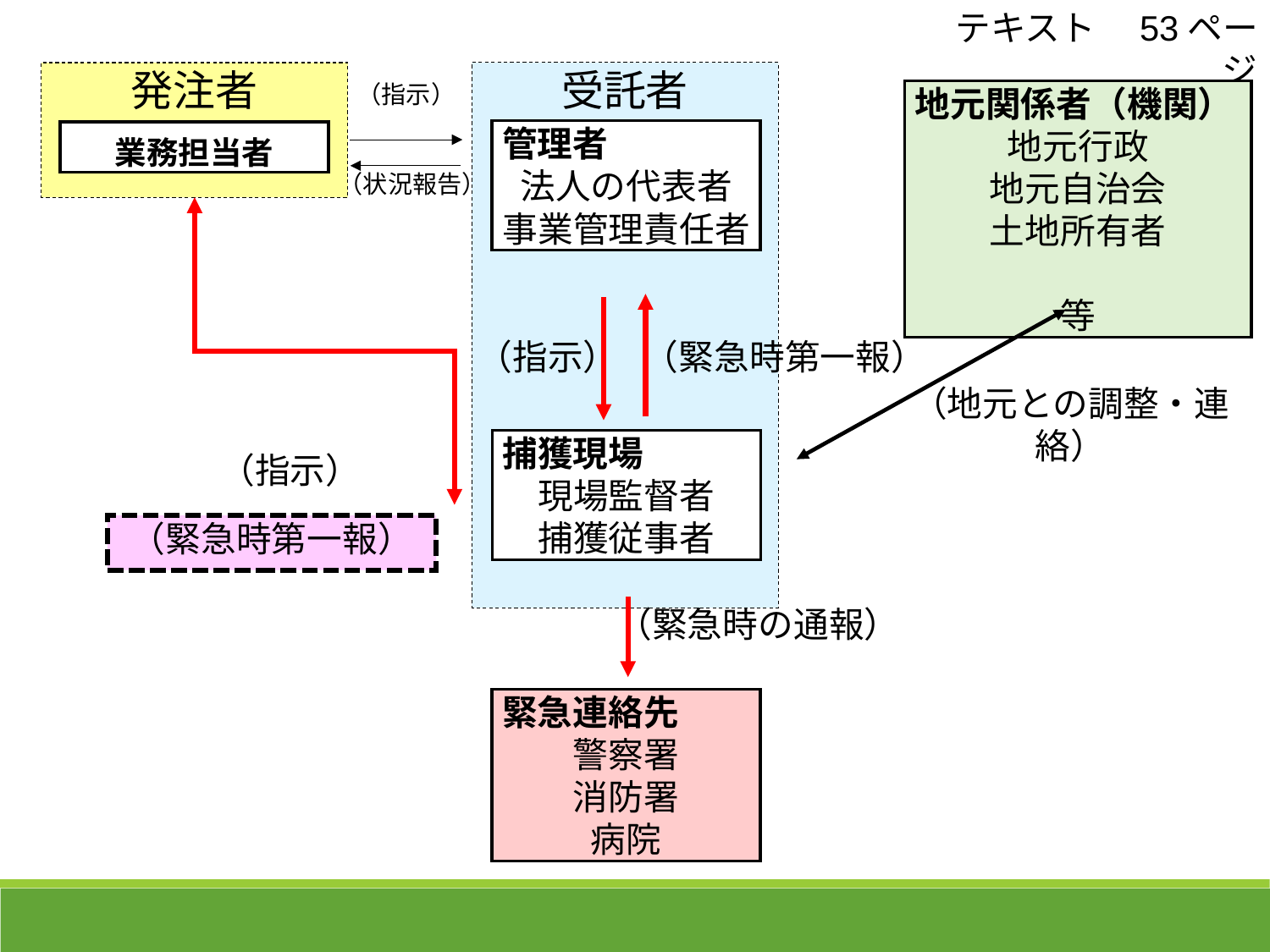

テキスト　53ページ

受託者
発注者
（指示）
管理者
法人の代表者
事業管理責任者
業務担当者
（状況報告）
（指示）
（緊急時第一報）
捕獲現場
現場監督者
捕獲従事者
（指示）
（緊急時第一報）
（緊急時の通報）
緊急連絡先
警察署
消防署
病院
地元関係者（機関）
地元行政
地元自治会
土地所有者
　　　　　　　　　等
（地元との調整・連絡）